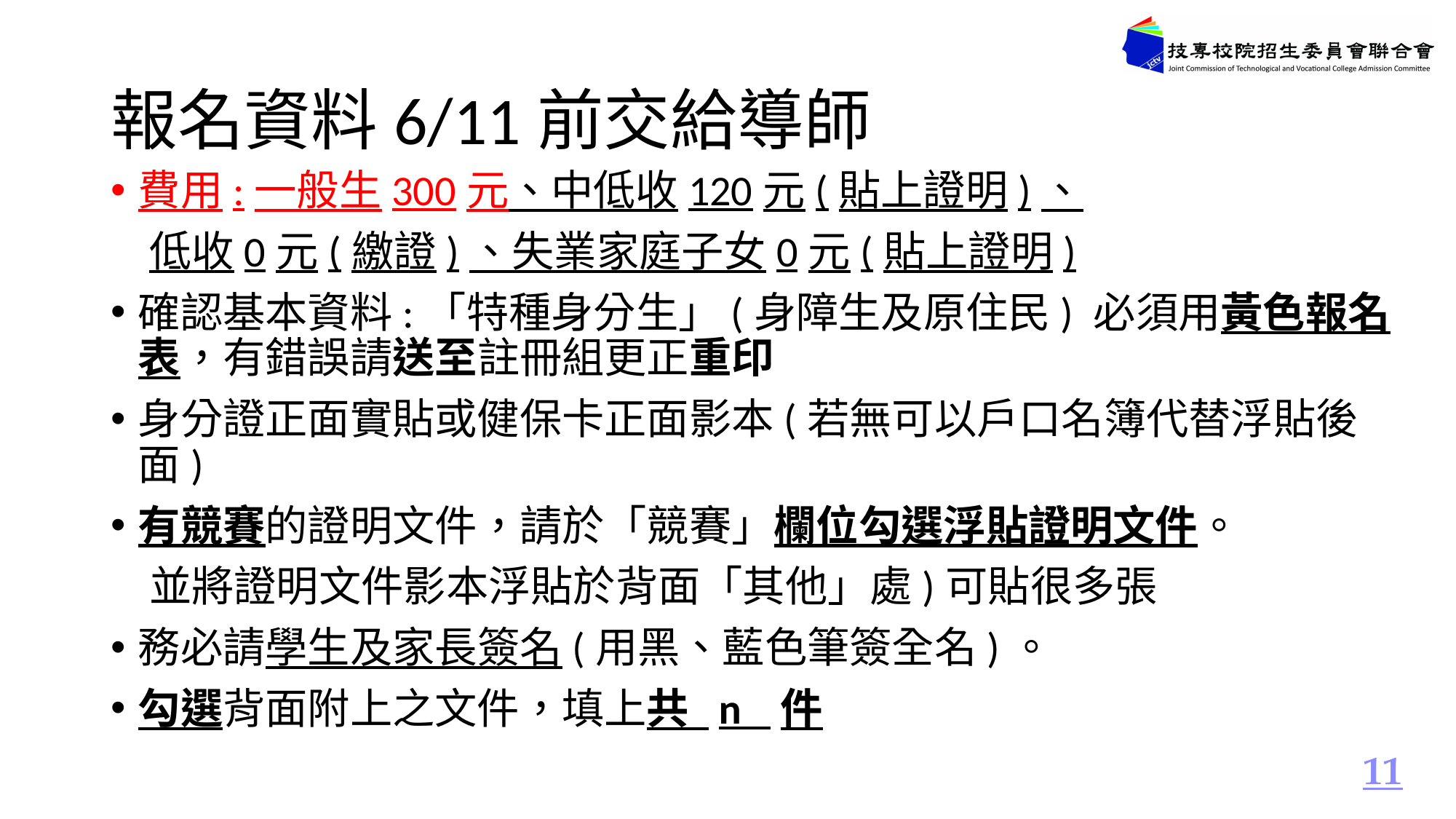

# 報名資料6/11前交給導師
費用:一般生300元、中低收120元(貼上證明)、
   低收0元(繳證)、失業家庭子女0元(貼上證明)
確認基本資料:「特種身分生」(身障生及原住民) 必須用黃色報名表，有錯誤請送至註冊組更正重印
身分證正面實貼或健保卡正面影本(若無可以戶口名簿代替浮貼後面)
有競賽的證明文件，請於「競賽」欄位勾選浮貼證明文件。
   並將證明文件影本浮貼於背面「其他」處)可貼很多張
務必請學生及家長簽名(用黑、藍色筆簽全名)。
勾選背面附上之文件，填上共  n   件

11